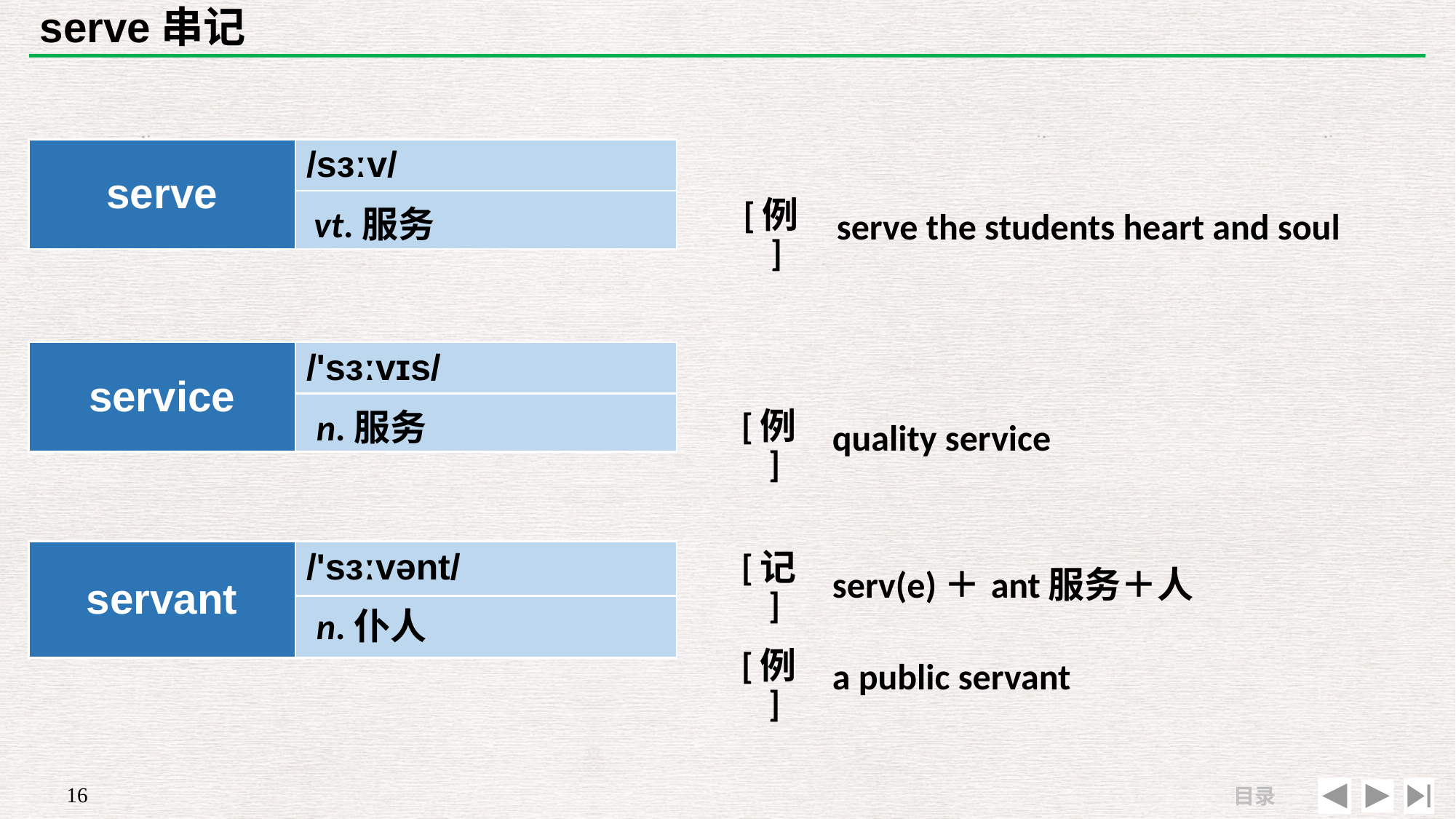

# serve串记

|  |  |
| --- | --- |
| [例] | serve the students heart and soul |
| serve | /sɜːv/ |
| --- | --- |
|  |  |
vt.服务
| service | /'sɜːvɪs/ |
| --- | --- |
|  |  |
|  |  |
| --- | --- |
| [例] | quality service |
n.服务
| [记] | serv(e)＋ant服务＋人 |
| --- | --- |
| [例] | a public servant |
| servant | /'sɜːvənt/ |
| --- | --- |
|  |  |
n.仆人